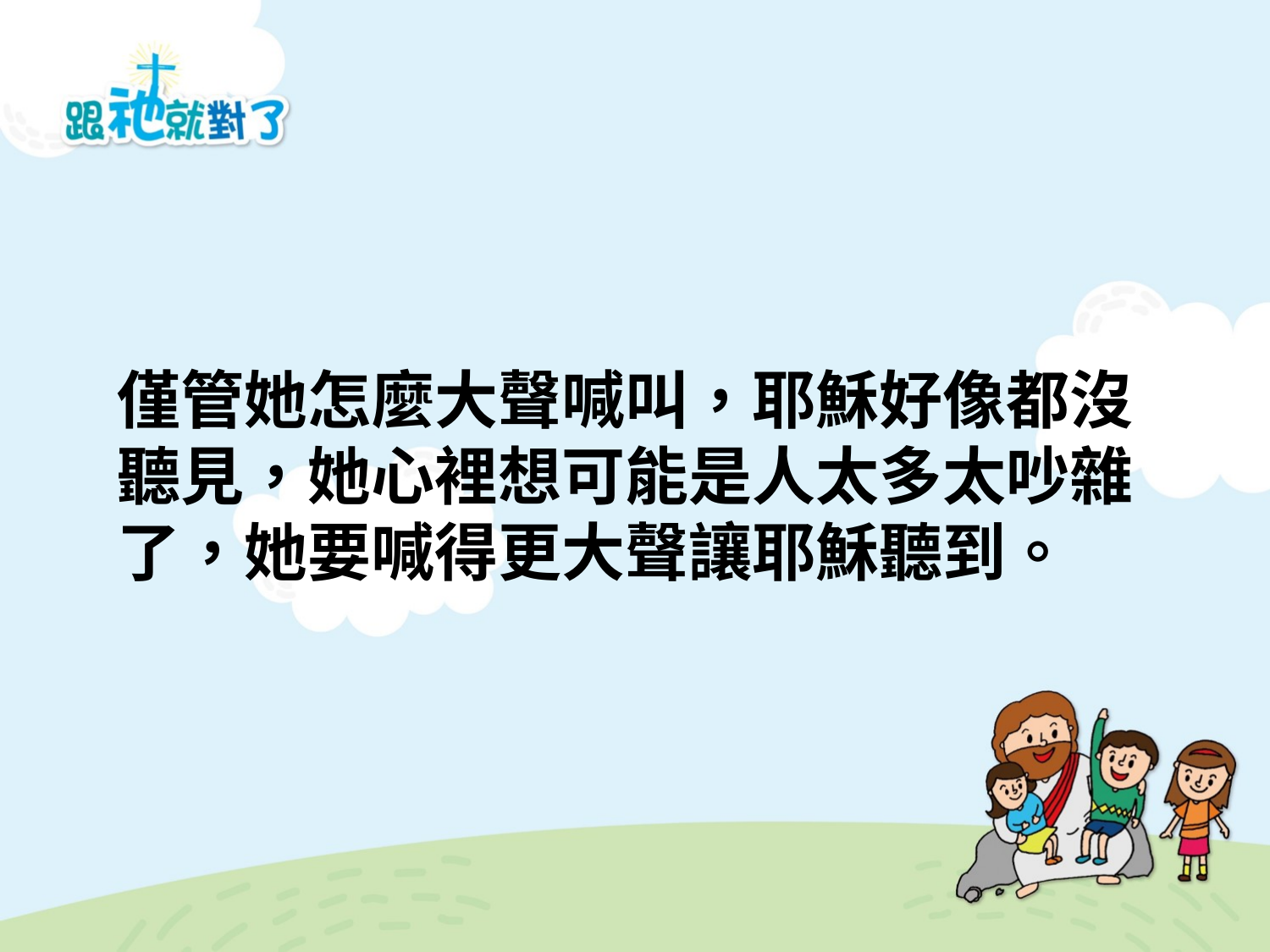

僅管她怎麼大聲喊叫，耶穌好像都沒聽見，她心裡想可能是人太多太吵雜了，她要喊得更大聲讓耶穌聽到。